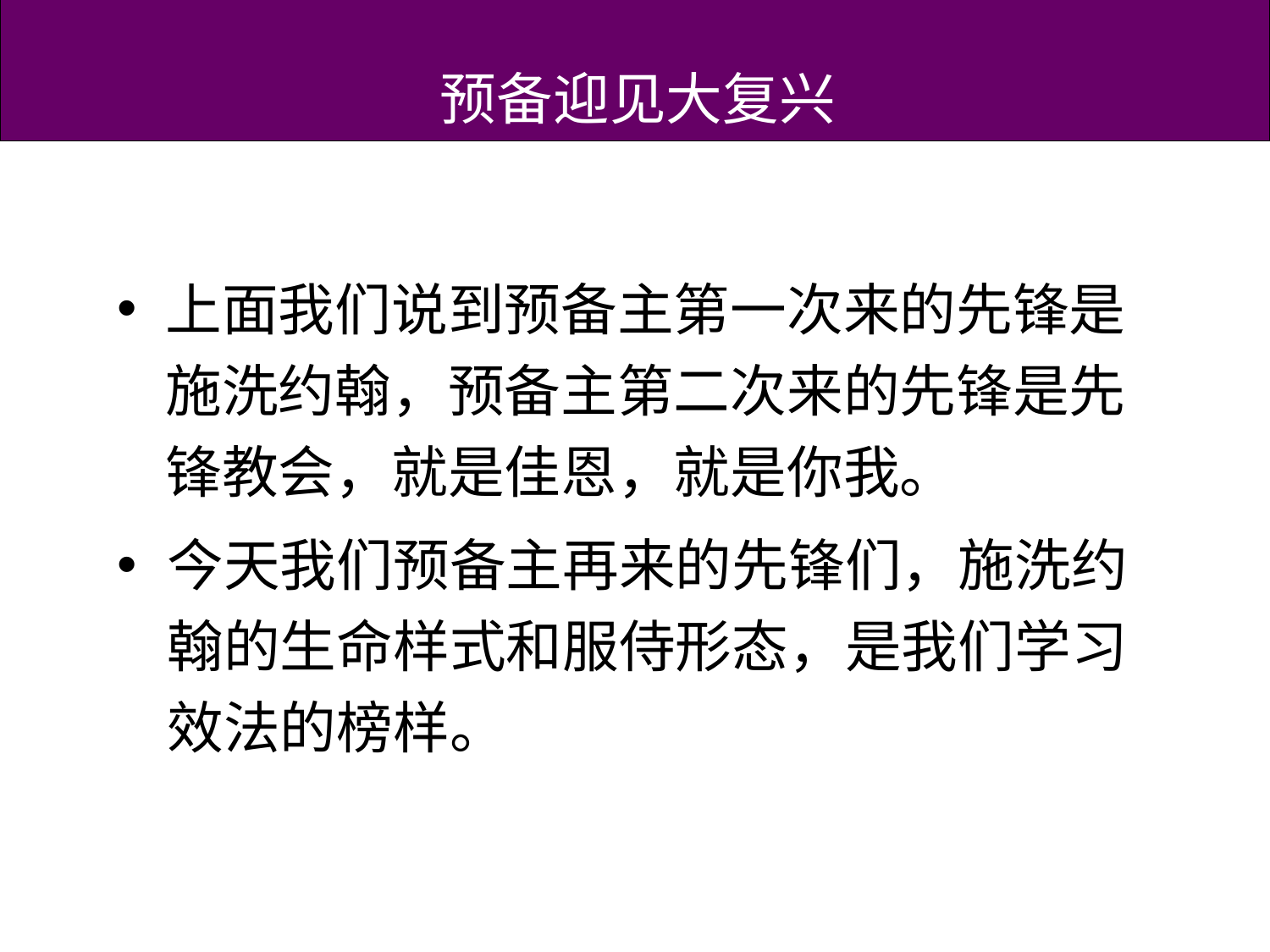

预备迎见大复兴

上面我们说到预备主第一次来的先锋是施洗约翰，预备主第二次来的先锋是先锋教会，就是佳恩，就是你我。
今天我们预备主再来的先锋们，施洗约翰的生命样式和服侍形态，是我们学习效法的榜样。